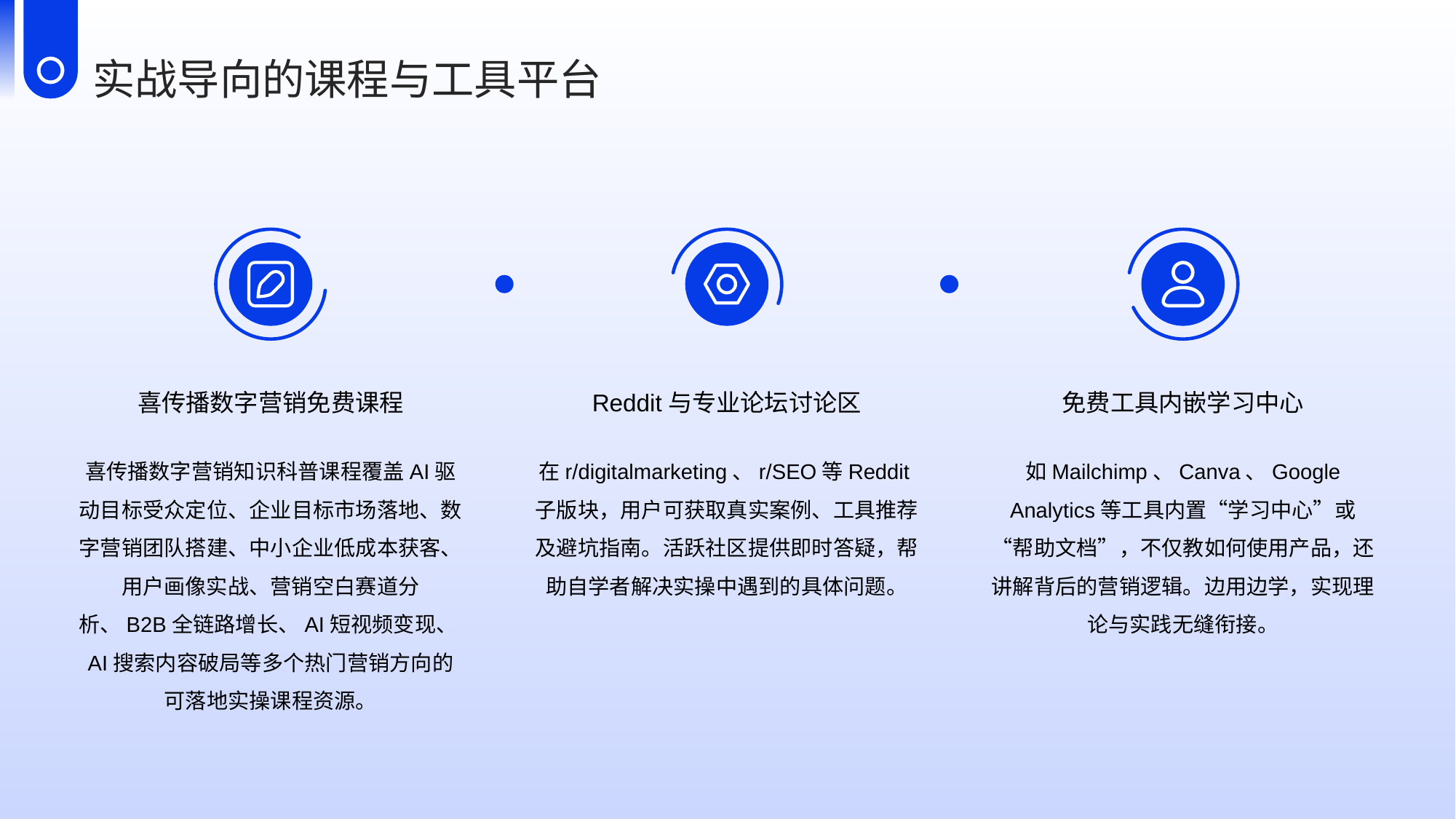

实战导向的课程与工具平台

喜传播数字营销免费课程
Reddit与专业论坛讨论区
免费工具内嵌学习中心
喜传播数字营销知识科普课程覆盖AI驱动目标受众定位、企业目标市场落地、数字营销团队搭建、中小企业低成本获客、用户画像实战、营销空白赛道分析、B2B全链路增长、AI短视频变现、AI搜索内容破局等多个热门营销方向的可落地实操课程资源。
在r/digitalmarketing、r/SEO等Reddit子版块，用户可获取真实案例、工具推荐及避坑指南。活跃社区提供即时答疑，帮助自学者解决实操中遇到的具体问题。
如Mailchimp、Canva、Google Analytics等工具内置“学习中心”或“帮助文档”，不仅教如何使用产品，还讲解背后的营销逻辑。边用边学，实现理论与实践无缝衔接。